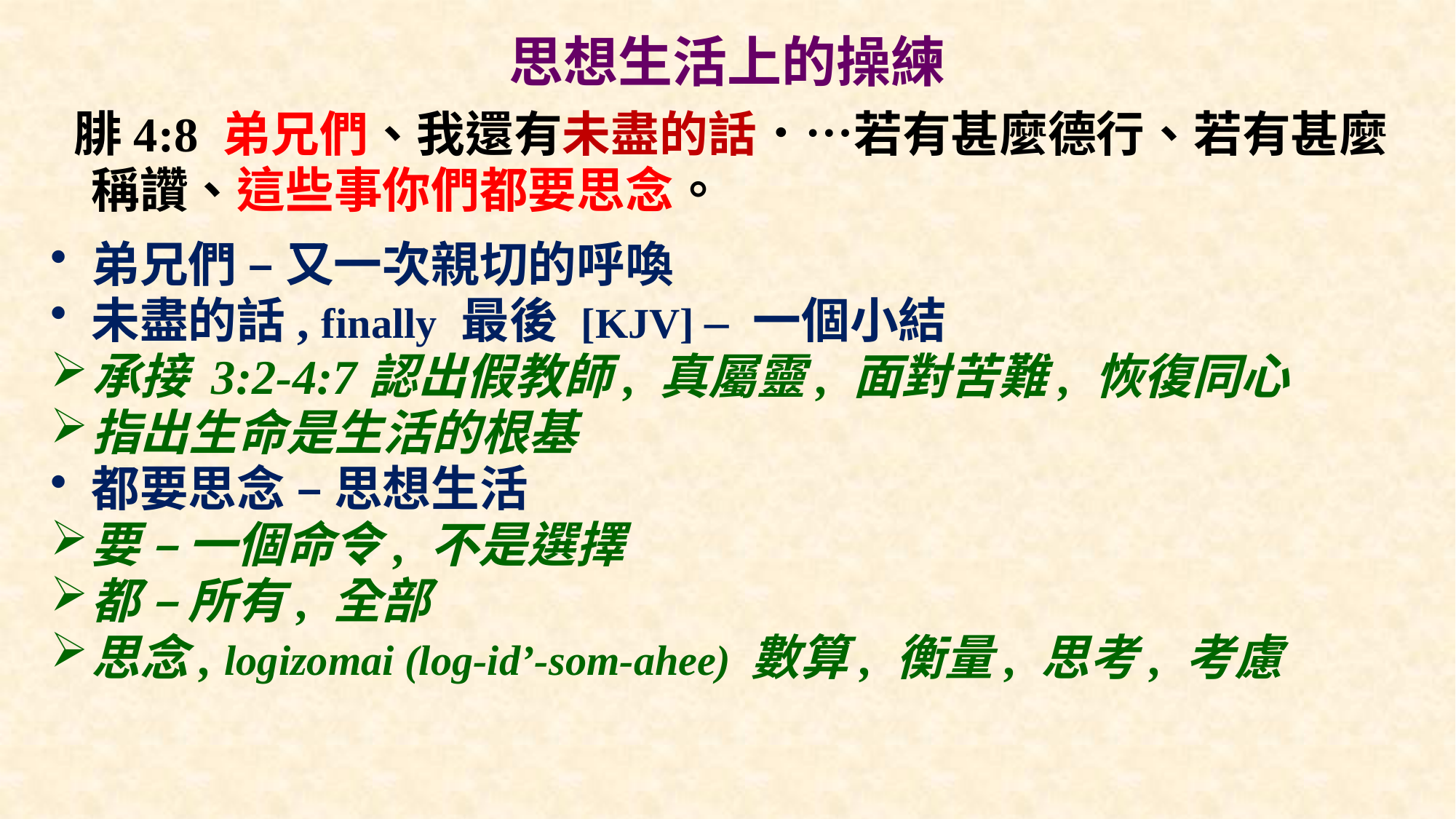

# 思想生活上的操練
 腓4:8 弟兄們、我還有未盡的話．…若有甚麼德行、若有甚麼稱讚、這些事你們都要思念。
弟兄們 – 又一次親切的呼喚
未盡的話, finally 最後 [KJV] – 一個小結
承接 3:2-4:7認出假教師, 真屬靈, 面對苦難, 恢復同心
指出生命是生活的根基
都要思念 – 思想生活
要 – 一個命令, 不是選擇
都 – 所有, 全部
思念, logizomai (log-id’-som-ahee) 數算, 衡量, 思考, 考慮